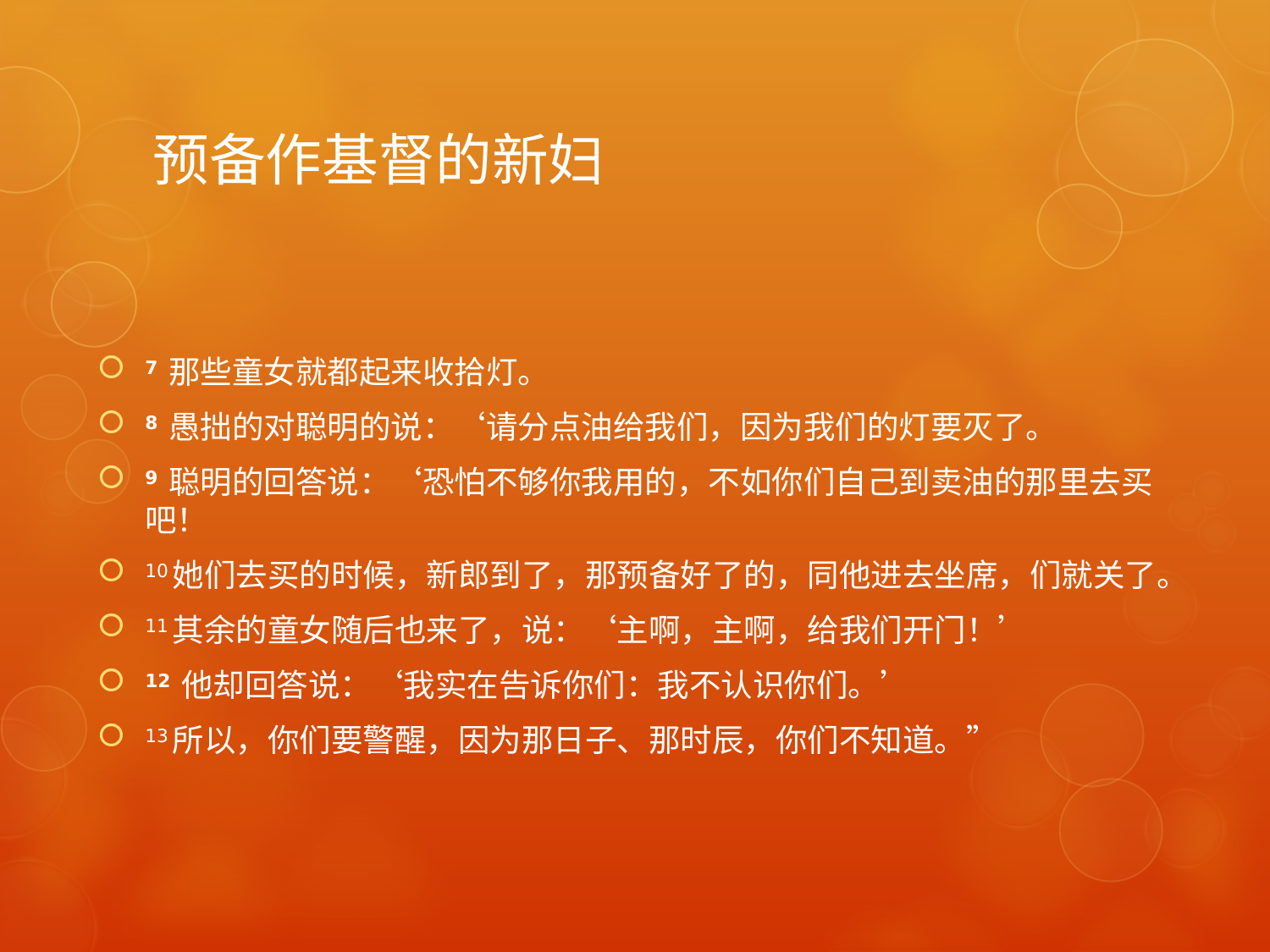

# 预备作基督的新妇
7 那些童女就都起来收拾灯。
8 愚拙的对聪明的说：‘请分点油给我们，因为我们的灯要灭了。
9 聪明的回答说：‘恐怕不够你我用的，不如你们自己到卖油的那里去买吧！
10她们去买的时候，新郎到了，那预备好了的，同他进去坐席，们就关了。
11其余的童女随后也来了，说：‘主啊，主啊，给我们开门！’
12 他却回答说：‘我实在告诉你们：我不认识你们。’
13所以，你们要警醒，因为那日子、那时辰，你们不知道。”